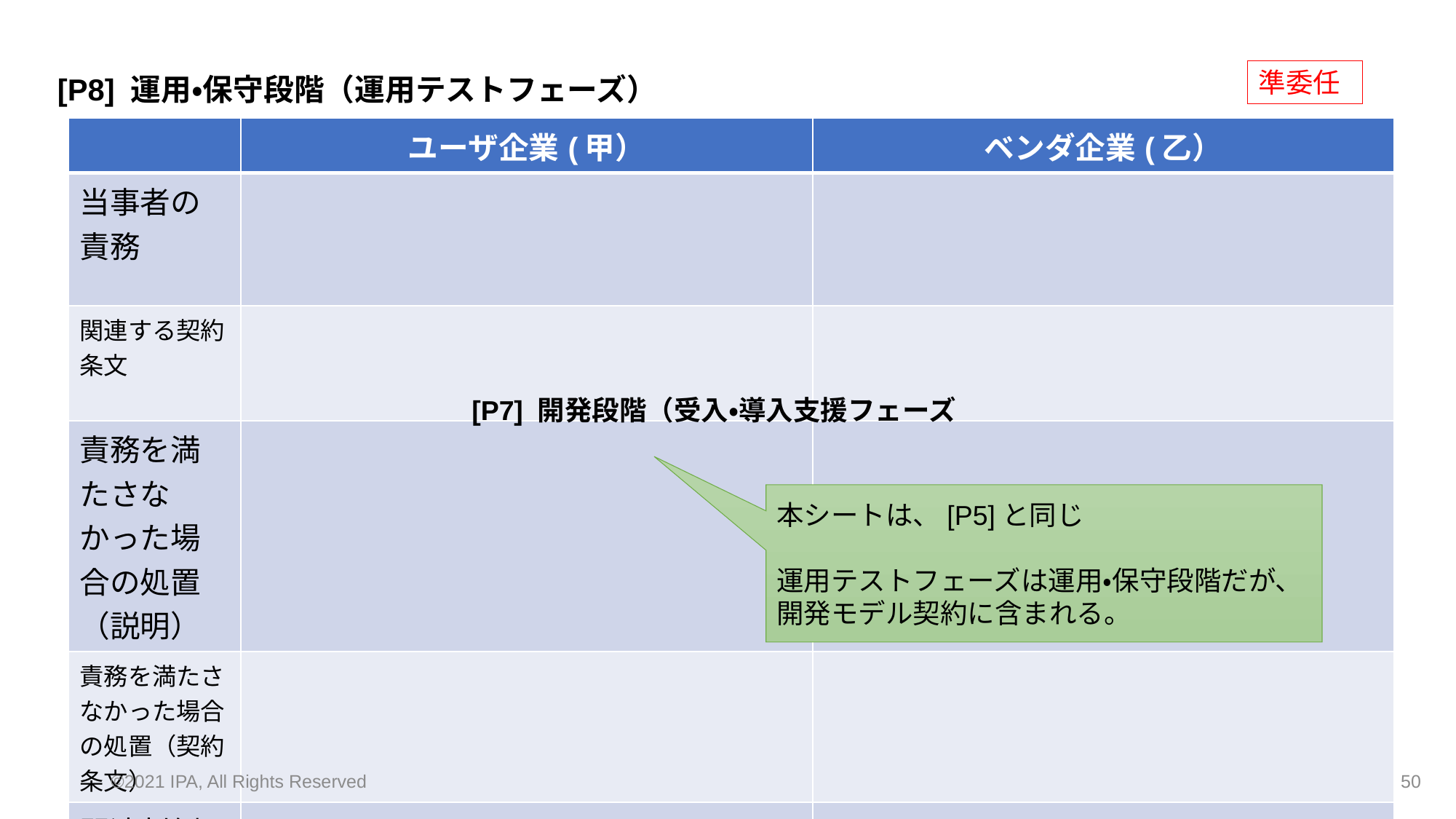

準委任
[P8] 運用・保守段階（運用テストフェーズ）
|  | ユーザ企業(甲） | ベンダ企業(乙） |
| --- | --- | --- |
| 当事者の責務 |  |  |
| 関連する契約条文 |  |  |
| 責務を満たさなかった場合の処置（説明） |  |  |
| 責務を満たさなかった場合の処置（契約条文） |  |  |
| 関連判例 (トピック別) |  |  |
[P7] 開発段階（受入・導入支援フェーズ
本シートは、[P5]と同じ

運用テストフェーズは運用・保守段階だが、開発モデル契約に含まれる。
©2021 IPA, All Rights Reserved
50